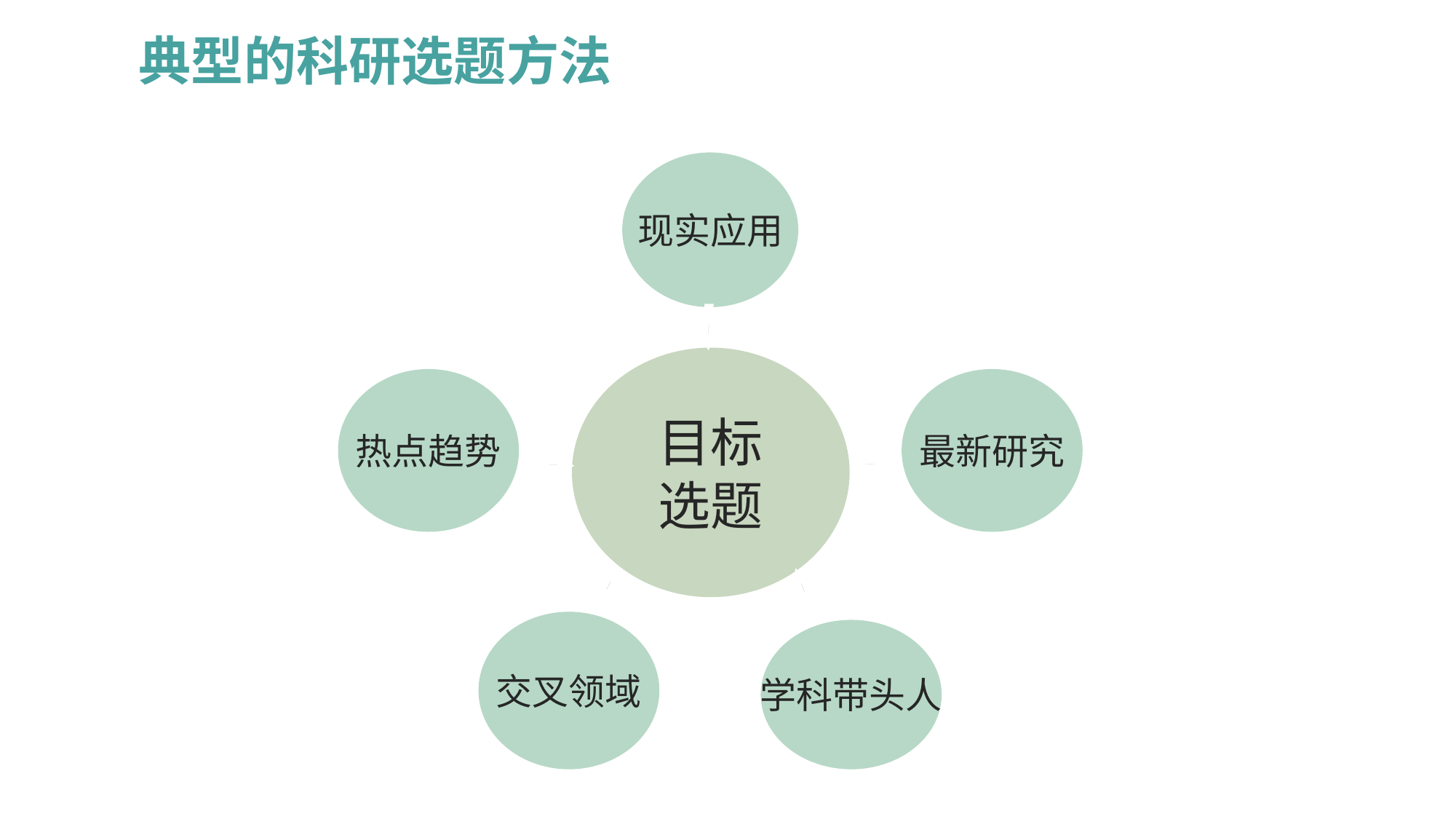

典型的科研选题方法
现实应用

目标
选题
热点趋势
最新研究

交叉领域
学科带头人